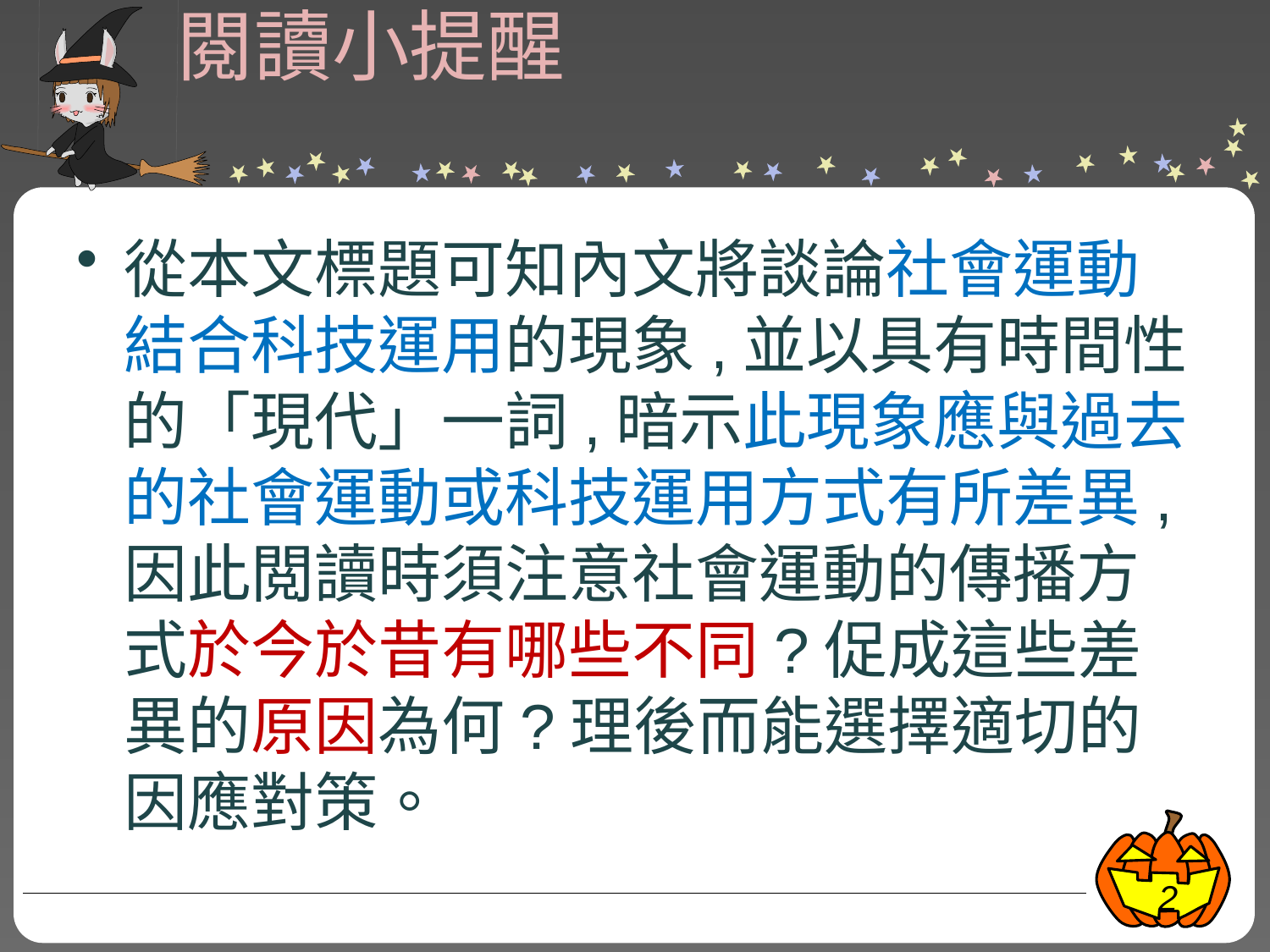

# 閱讀小提醒
從本文標題可知內文將談論社會運動結合科技運用的現象,並以具有時間性的「現代」一詞,暗示此現象應與過去的社會運動或科技運用方式有所差異,因此閲讀時須注意社會運動的傳播方式於今於昔有哪些不同?促成這些差異的原因為何?理後而能選擇適切的因應對策。

2